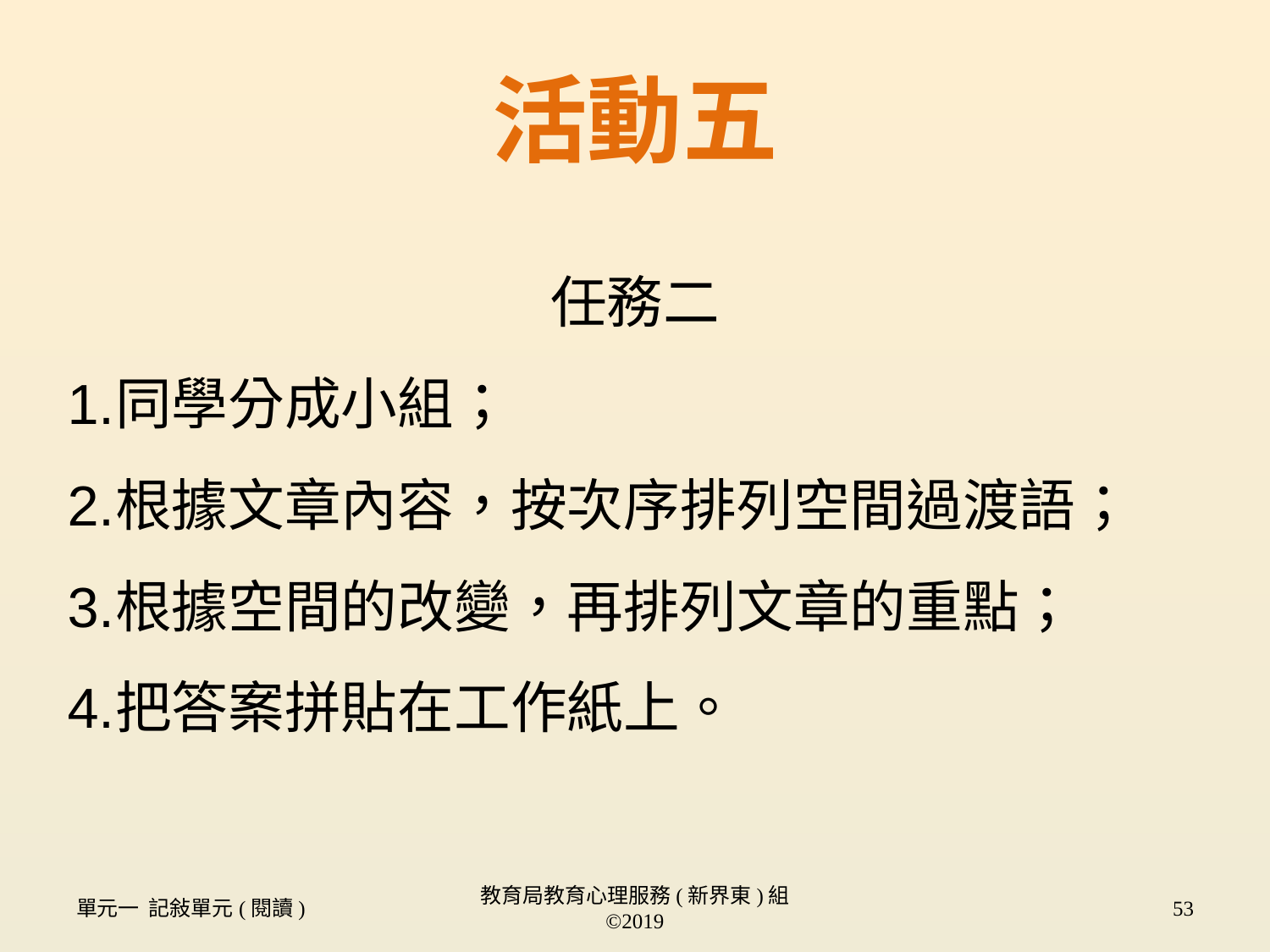

# 活動五
任務二
同學分成小組；
根據文章內容，按次序排列空間過渡語；
根據空間的改變，再排列文章的重點；
把答案拼貼在工作紙上。

單元一  記敍單元(閱讀)
教育局教育心理服務(新界東)組 ©2019
53